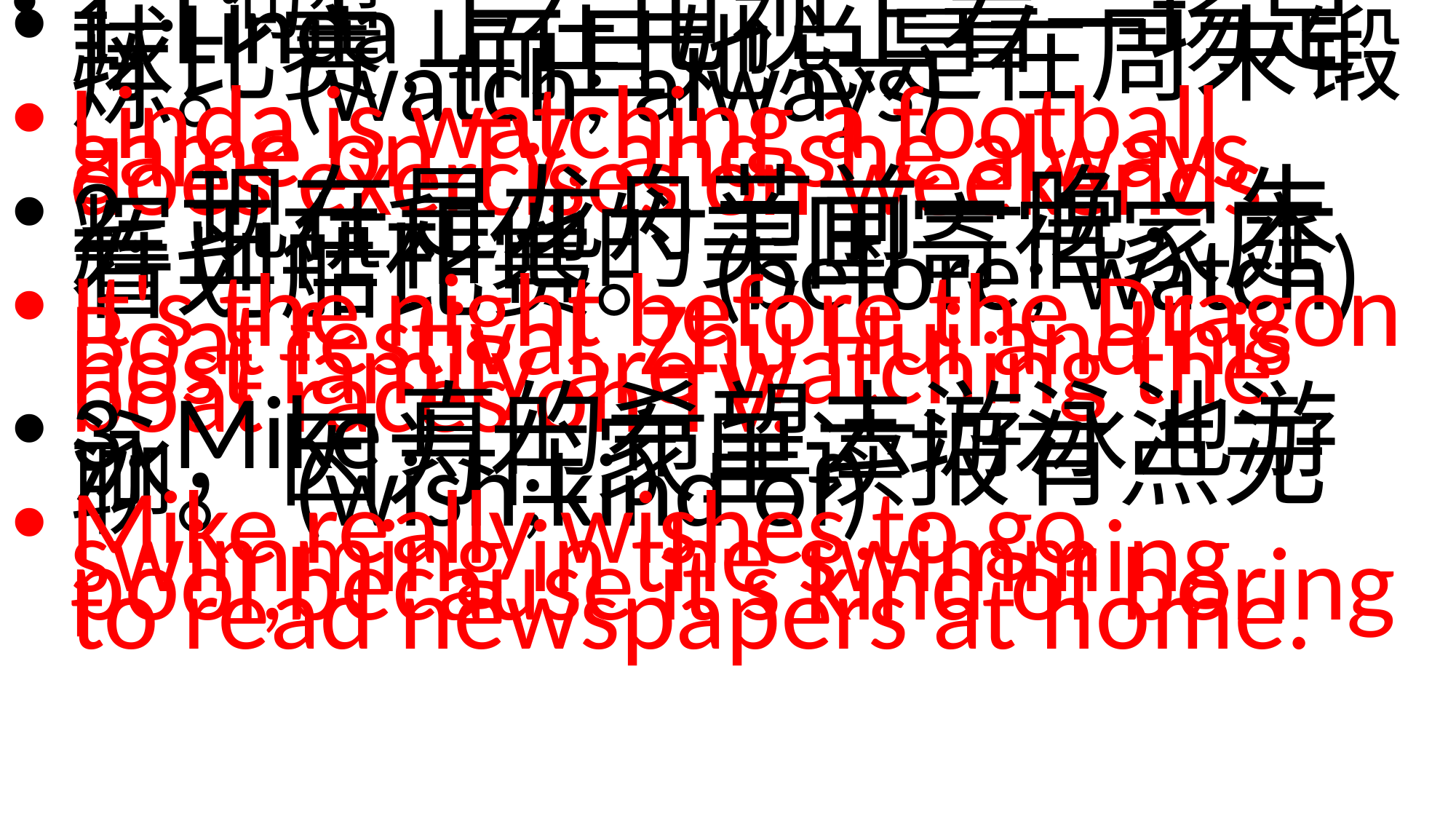

二．句型
1. Linda正在电视上看一场足球比赛, 而且她总是在周末锻炼。(watch; always)
Linda is watching a football game on TV, and she always does exercises on weekends.
2. 现在是龙舟节前一晚，朱辉正在和他的美国寄宿家庭看划船比赛。(before; watch)
It's the night before the Dragon Boat festival, Zhu Hui and his host family are watching the boat races on TV.
3. Mike真的希望去游泳池游泳，因为在家里读报有点无聊。(wish;kind of)
Mike really wishes to go swimming in the swimming pool,because it's kind of boring to read newspapers at home.